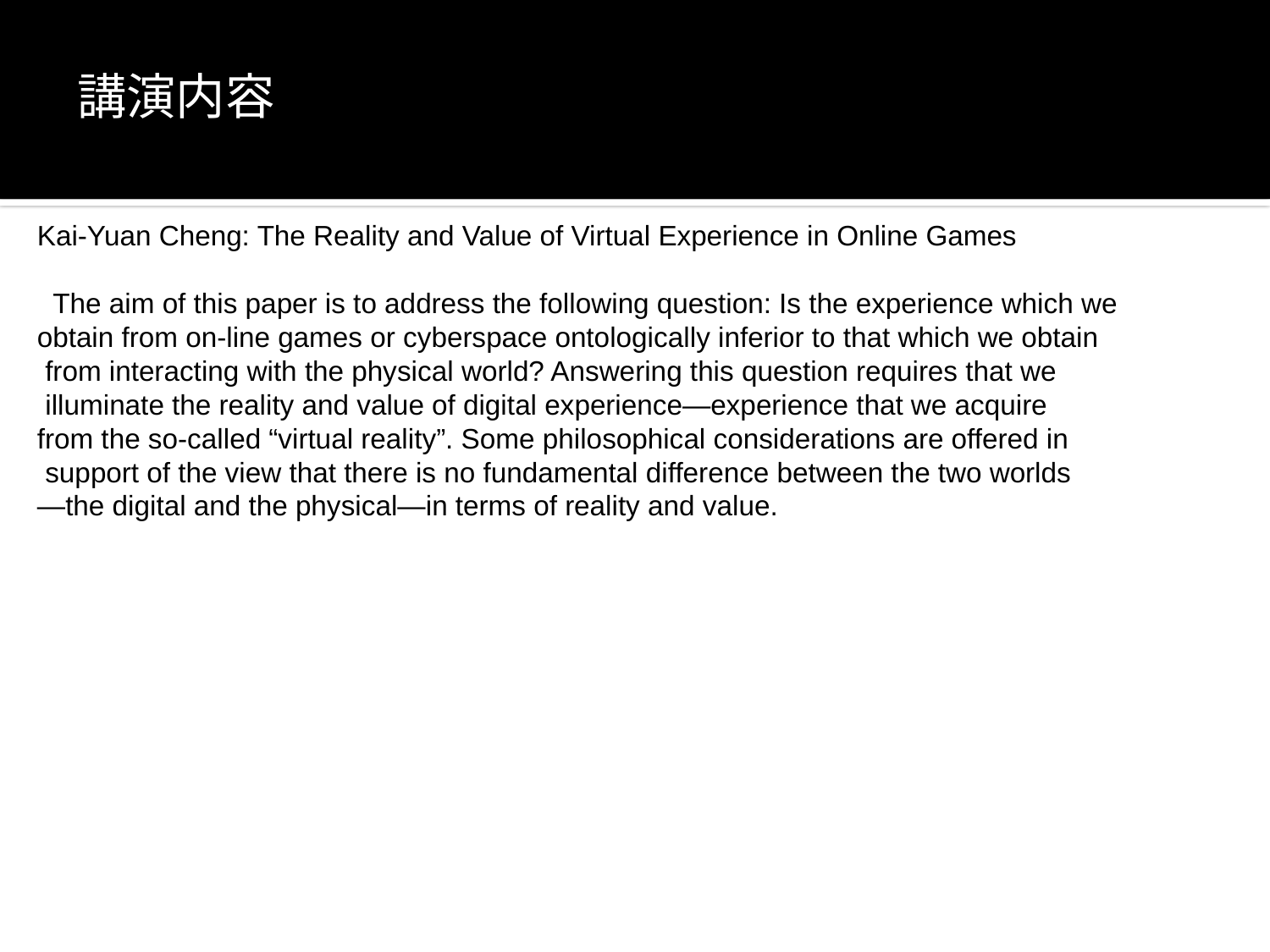

講演内容
Kai-Yuan Cheng: The Reality and Value of Virtual Experience in Online Games

  The aim of this paper is to address the following question: Is the experience which we
obtain from on-line games or cyberspace ontologically inferior to that which we obtain
 from interacting with the physical world? Answering this question requires that we
 illuminate the reality and value of digital experience—experience that we acquire
from the so-called “virtual reality”. Some philosophical considerations are offered in
 support of the view that there is no fundamental difference between the two worlds
—the digital and the physical—in terms of reality and value.